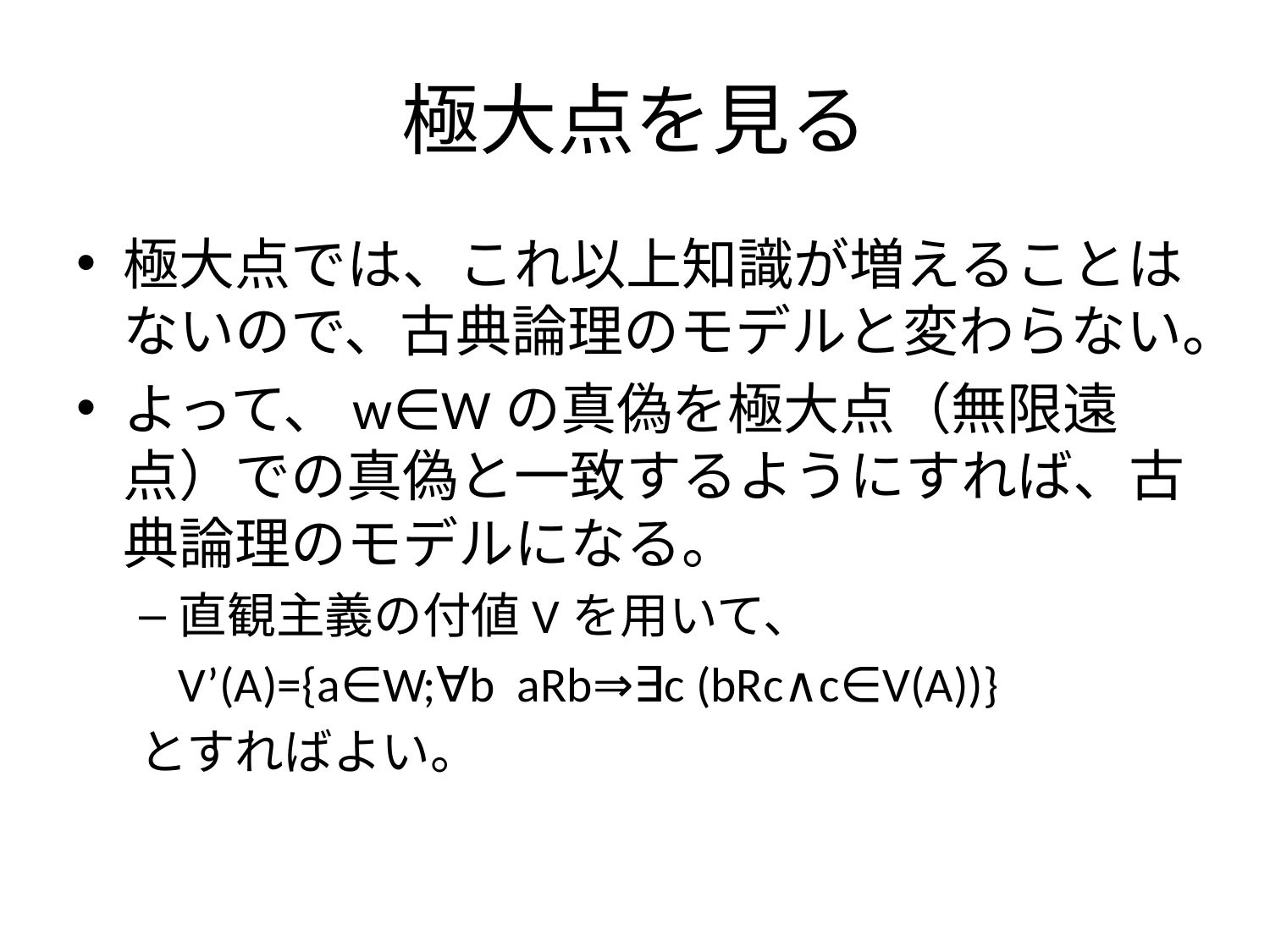

# 極大点を見る
極大点では、これ以上知識が増えることはないので、古典論理のモデルと変わらない。
よって、w∈Wの真偽を極大点（無限遠点）での真偽と一致するようにすれば、古典論理のモデルになる。
直観主義の付値Vを用いて、
	V’(A)={a∈W;∀b  aRb⇒∃c (bRc∧c∈V(A))}
とすればよい。